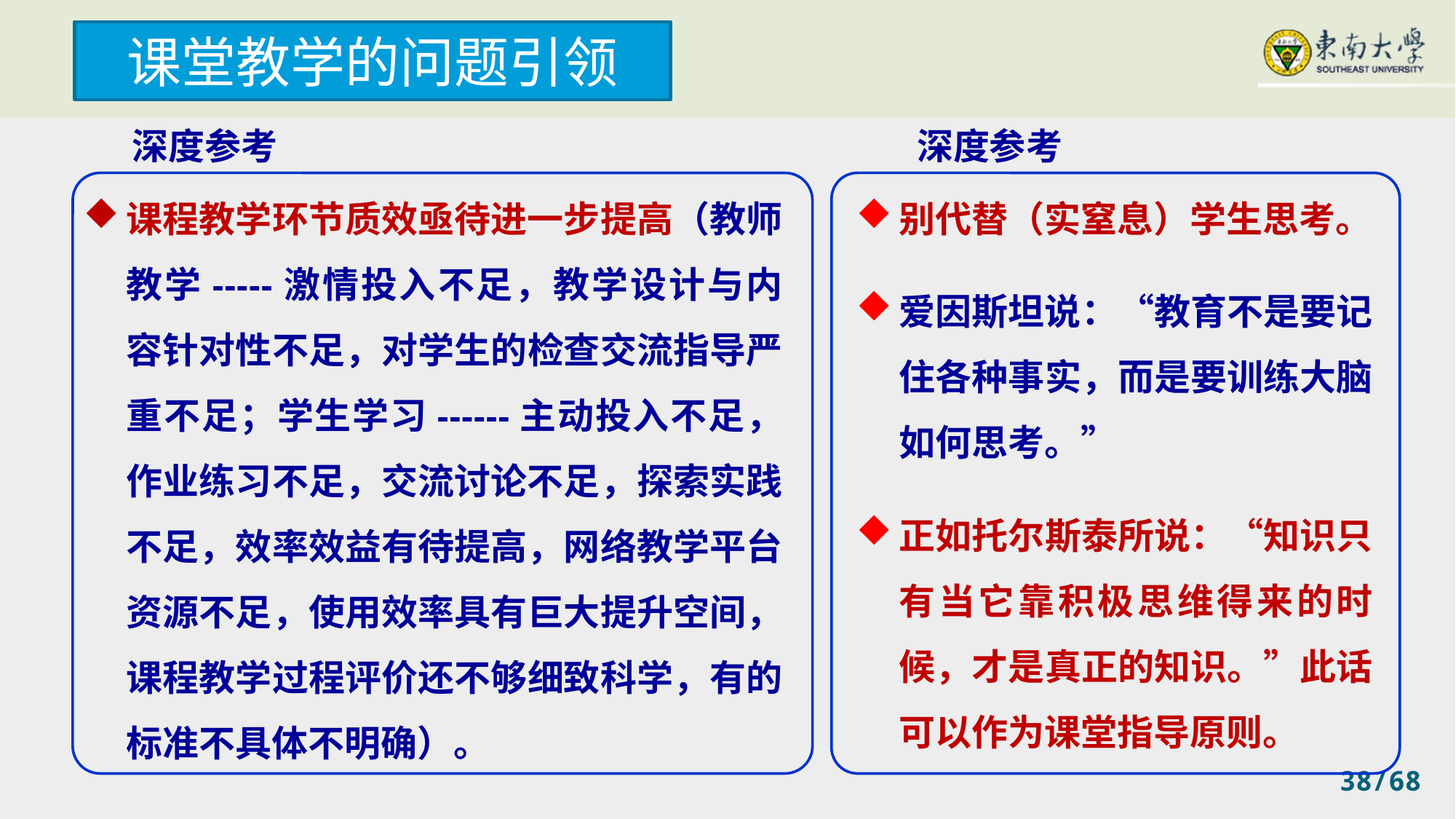

课堂教学的问题引领
深度参考
深度参考
课程教学环节质效亟待进一步提高（教师教学-----激情投入不足，教学设计与内容针对性不足，对学生的检查交流指导严重不足；学生学习------主动投入不足，作业练习不足，交流讨论不足，探索实践不足，效率效益有待提高，网络教学平台资源不足，使用效率具有巨大提升空间，课程教学过程评价还不够细致科学，有的标准不具体不明确）。
别代替（实窒息）学生思考。
爱因斯坦说：“教育不是要记住各种事实，而是要训练大脑如何思考。”
正如托尔斯泰所说：“知识只有当它靠积极思维得来的时候，才是真正的知识。”此话可以作为课堂指导原则。